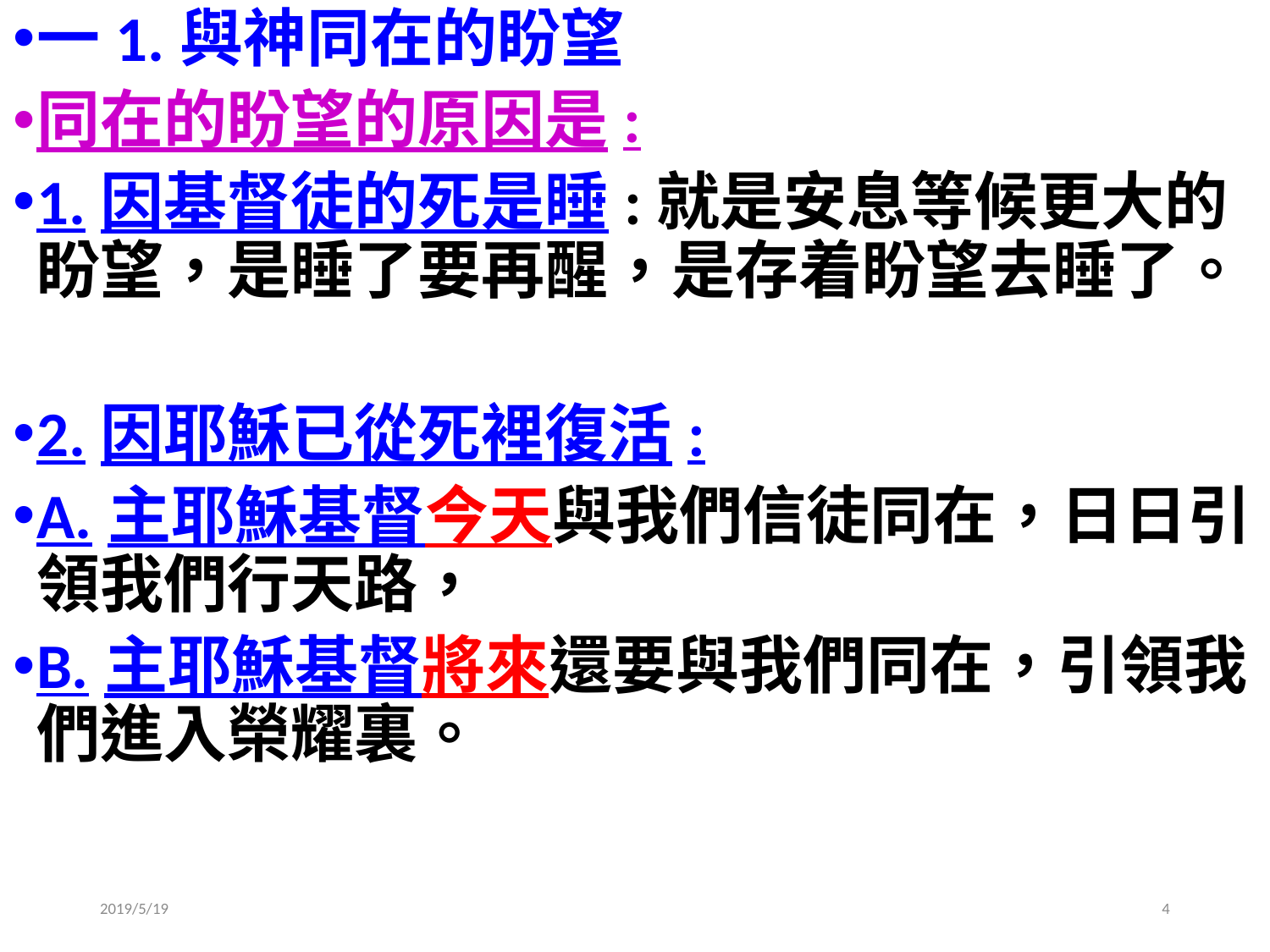

一1.與神同在的盼望
同在的盼望的原因是:
1.因基督徒的死是睡:就是安息等候更大的盼望，是睡了要再醒，是存着盼望去睡了。

2.因耶穌已從死裡復活:
A.主耶穌基督今天與我們信徒同在，日日引領我們行天路，
B.主耶穌基督將來還要與我們同在，引領我們進入榮耀裏。

2019/5/19
4